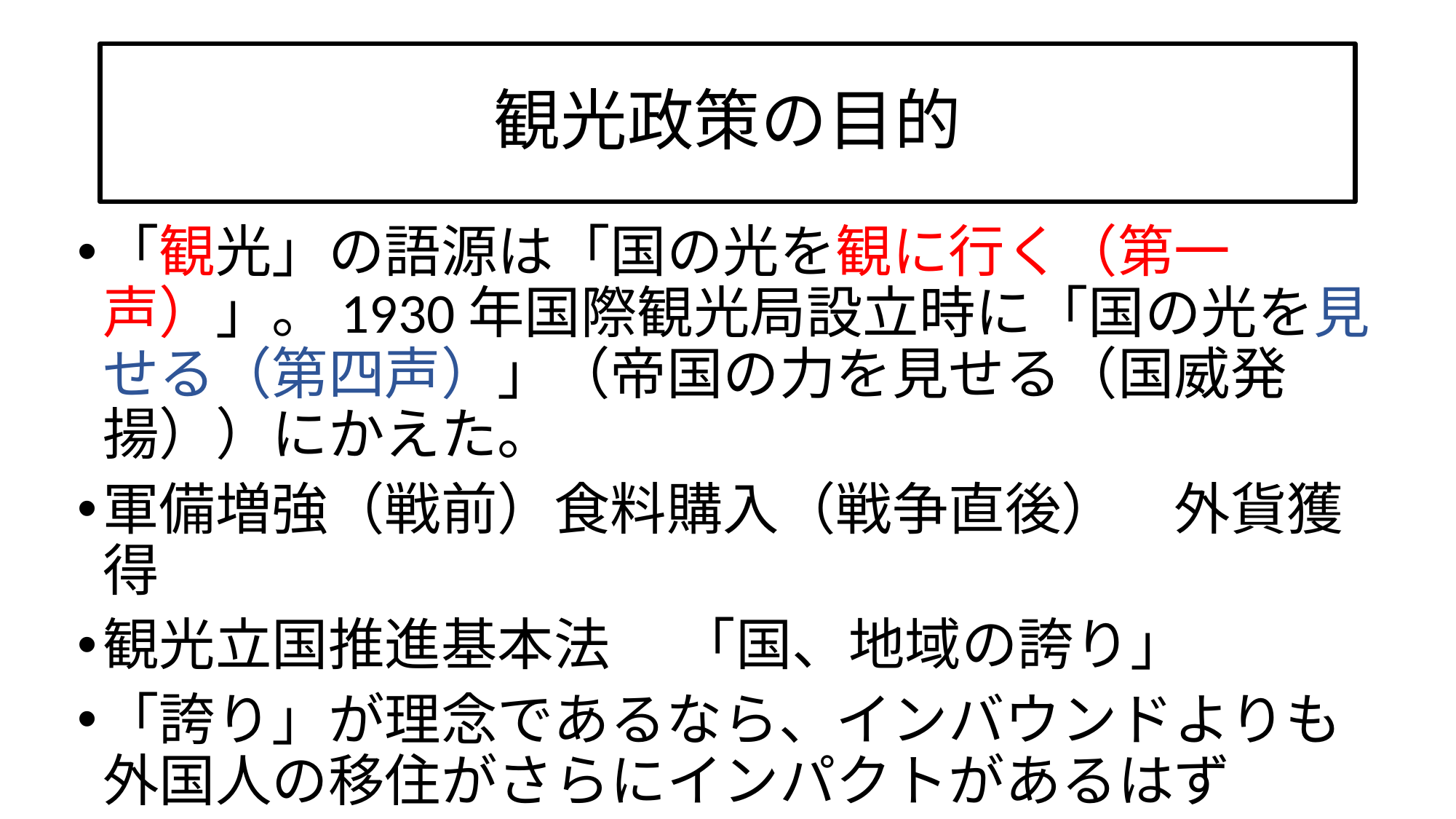

# 観光政策の目的
「観光」の語源は「国の光を観に行く（第一声）」。1930年国際観光局設立時に「国の光を見せる（第四声）」（帝国の力を見せる（国威発揚））にかえた。
軍備増強（戦前）食料購入（戦争直後）　外貨獲得
観光立国推進基本法　 「国、地域の誇り」
「誇り」が理念であるなら、インバウンドよりも外国人の移住がさらにインパクトがあるはず